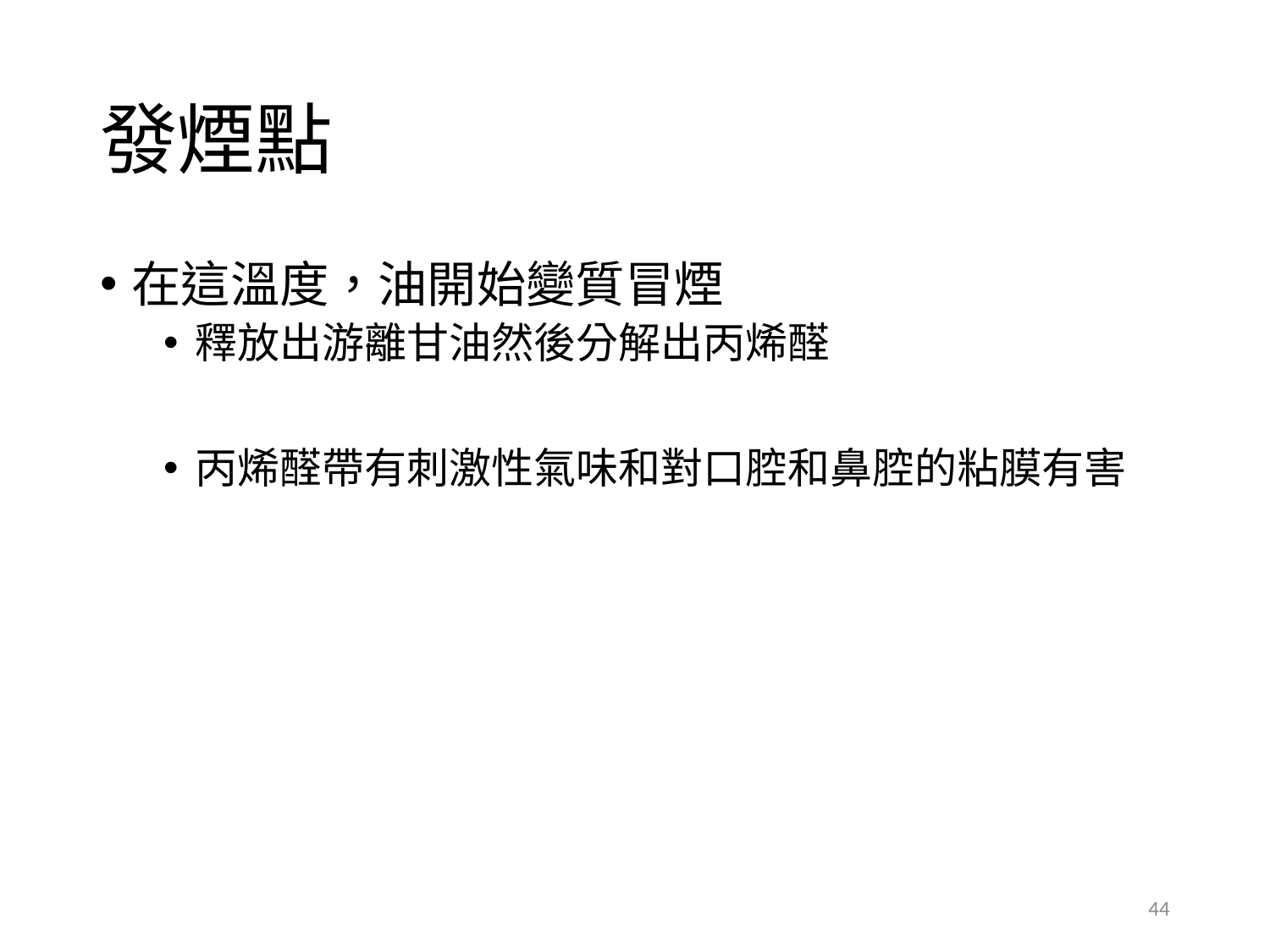

# 發煙點
在這溫度，油開始變質冒煙
釋放出游離甘油然後分解出丙烯醛

丙烯醛帶有刺激性氣味和對口腔和鼻腔的粘膜有害
44